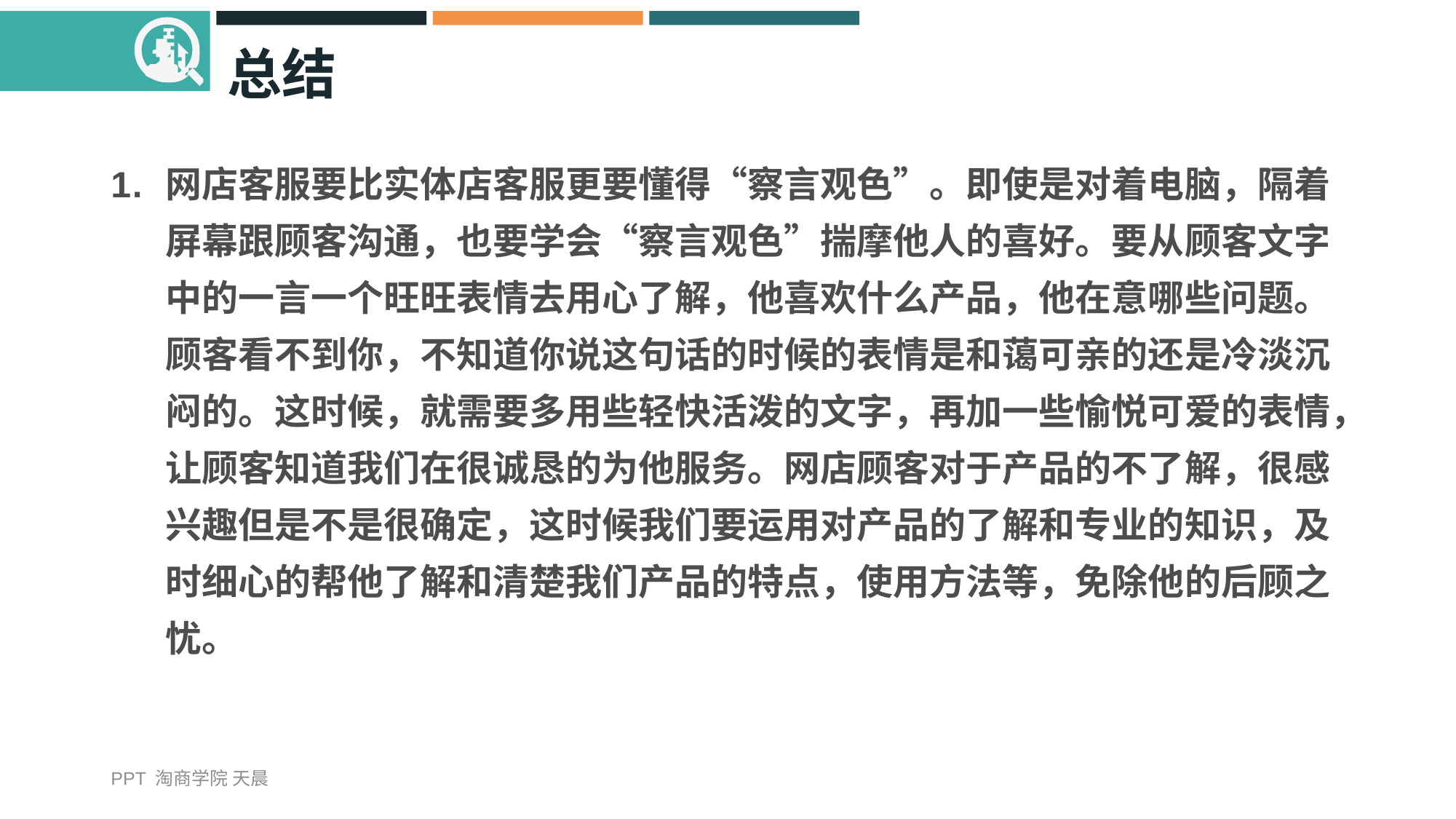

# 总结
网店客服要比实体店客服更要懂得“察言观色”。即使是对着电脑，隔着屏幕跟顾客沟通，也要学会“察言观色”揣摩他人的喜好。要从顾客文字中的一言一个旺旺表情去用心了解，他喜欢什么产品，他在意哪些问题。顾客看不到你，不知道你说这句话的时候的表情是和蔼可亲的还是冷淡沉闷的。这时候，就需要多用些轻快活泼的文字，再加一些愉悦可爱的表情，让顾客知道我们在很诚恳的为他服务。网店顾客对于产品的不了解，很感兴趣但是不是很确定，这时候我们要运用对产品的了解和专业的知识，及时细心的帮他了解和清楚我们产品的特点，使用方法等，免除他的后顾之忧。
PPT 淘商学院 天晨
17